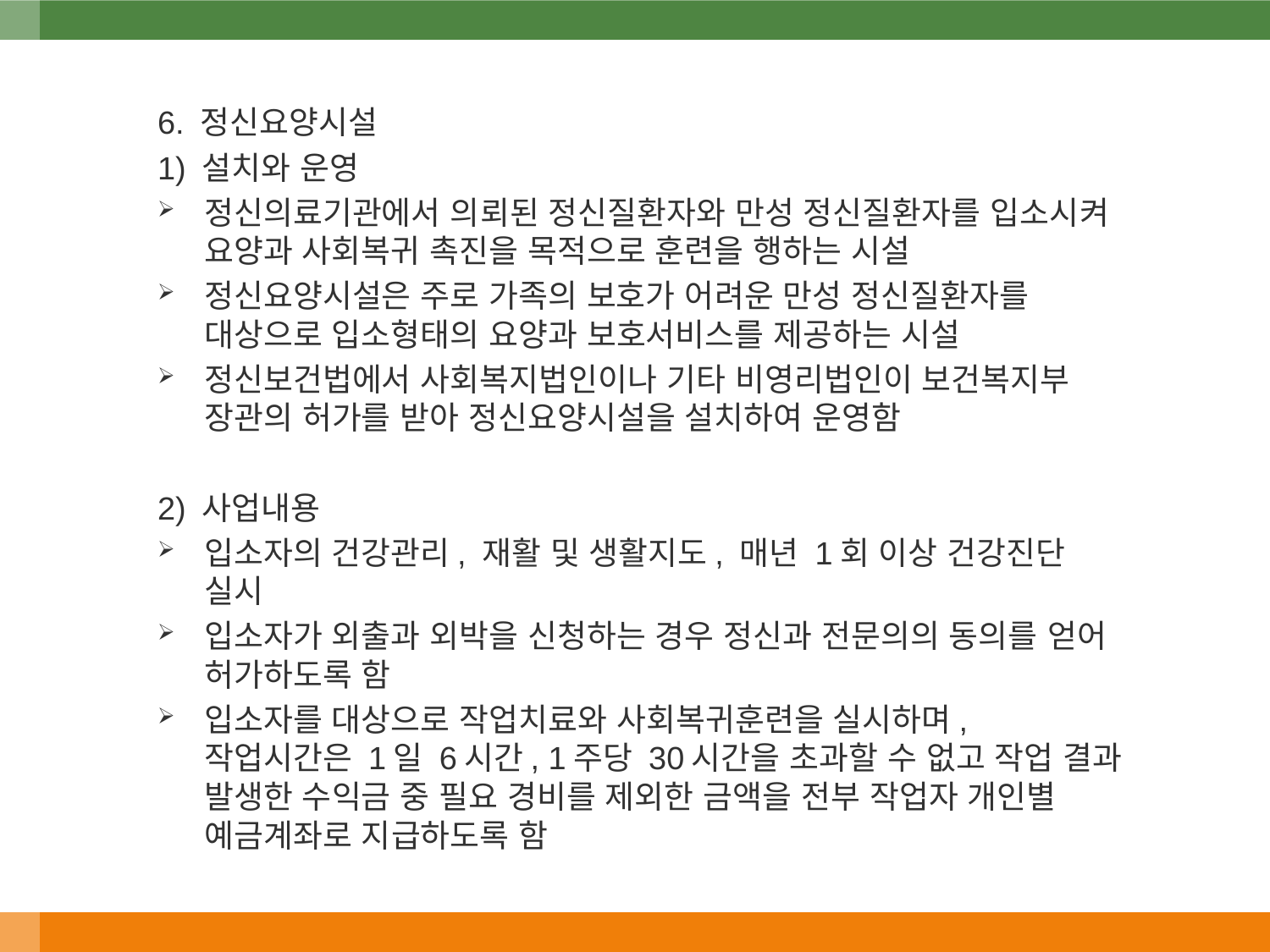

6. 정신요양시설
1) 설치와 운영
정신의료기관에서 의뢰된 정신질환자와 만성 정신질환자를 입소시켜 요양과 사회복귀 촉진을 목적으로 훈련을 행하는 시설
정신요양시설은 주로 가족의 보호가 어려운 만성 정신질환자를 대상으로 입소형태의 요양과 보호서비스를 제공하는 시설
정신보건법에서 사회복지법인이나 기타 비영리법인이 보건복지부 장관의 허가를 받아 정신요양시설을 설치하여 운영함

2) 사업내용
입소자의 건강관리, 재활 및 생활지도, 매년 1회 이상 건강진단 실시
입소자가 외출과 외박을 신청하는 경우 정신과 전문의의 동의를 얻어 허가하도록 함
입소자를 대상으로 작업치료와 사회복귀훈련을 실시하며, 작업시간은 1일 6시간, 1주당 30시간을 초과할 수 없고 작업 결과 발생한 수익금 중 필요 경비를 제외한 금액을 전부 작업자 개인별 예금계좌로 지급하도록 함